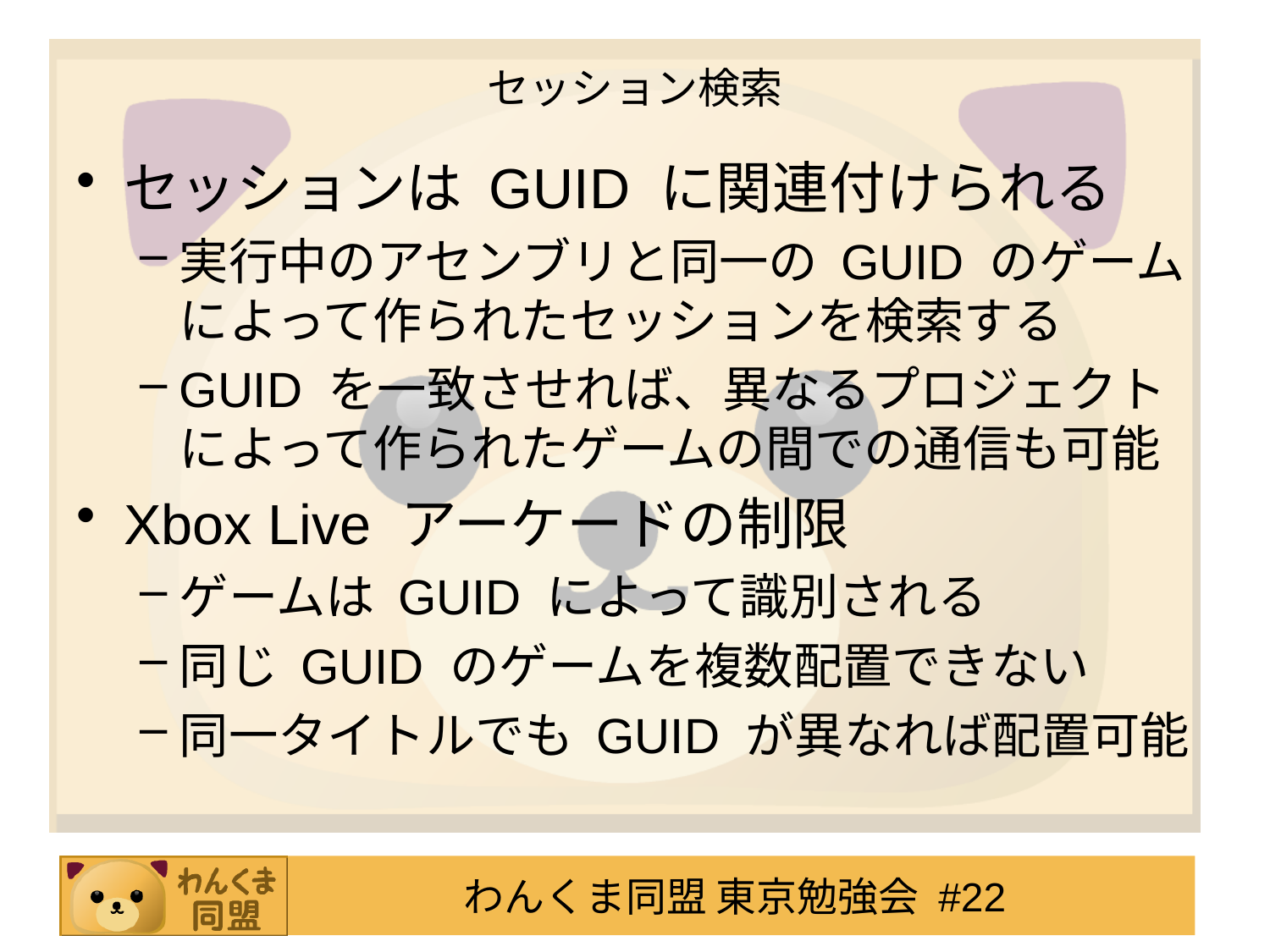

# セッション検索
セッションは GUID に関連付けられる
実行中のアセンブリと同一の GUID のゲームによって作られたセッションを検索する
GUID を一致させれば、異なるプロジェクトによって作られたゲームの間での通信も可能
Xbox Live アーケードの制限
ゲームは GUID によって識別される
同じ GUID のゲームを複数配置できない
同一タイトルでも GUID が異なれば配置可能